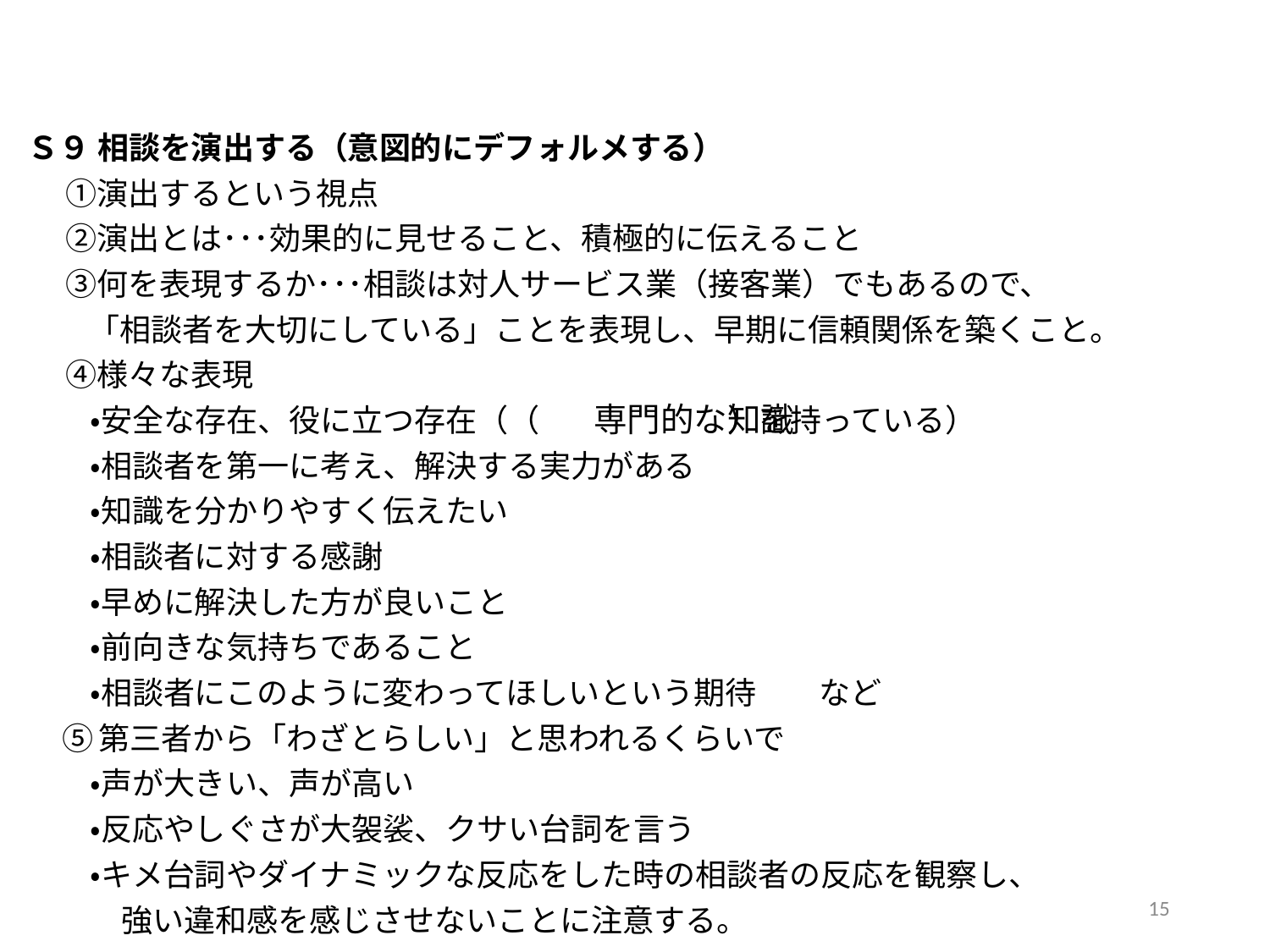

Ｓ９ 相談を演出する（意図的にデフォルメする）
　 ①演出するという視点
　 ②演出とは･･･効果的に見せること、積極的に伝えること
　 ③何を表現するか･･･相談は対人サービス業（接客業）でもあるので、
        「相談者を大切にしている」ことを表現し、早期に信頼関係を築くこと。
　 ④様々な表現
　　・安全な存在、役に立つ存在（（　　　　　　）を持っている）
　　・相談者を第一に考え、解決する実力がある
　　・知識を分かりやすく伝えたい
　　・相談者に対する感謝
　　・早めに解決した方が良いこと
　　・前向きな気持ちであること
　　・相談者にこのように変わってほしいという期待　　など
     ⑤第三者から「わざとらしい」と思われるくらいで
　　・声が大きい、声が高い
　　・反応やしぐさが大袈裟、クサい台詞を言う
　　・キメ台詞やダイナミックな反応をした時の相談者の反応を観察し、
　　　強い違和感を感じさせないことに注意する。

専門的な知識
15